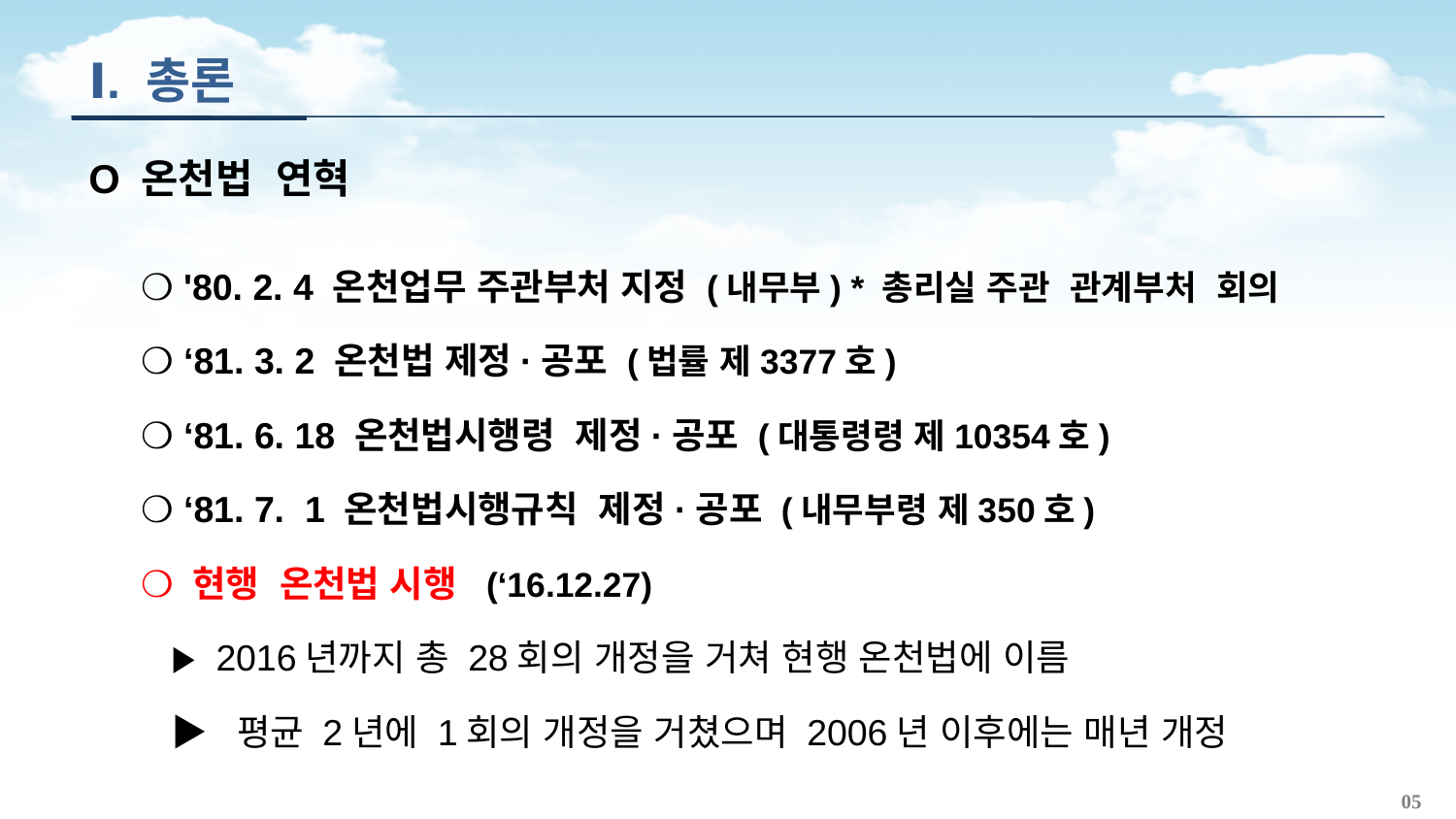

Ⅰ. 총론
O 온천법  연혁
❍ '80. 2. 4 온천업무 주관부처 지정 (내무부) * 총리실 주관  관계부처  회의
❍ ‘81. 3. 2 온천법 제정·공포 (법률 제3377호)
❍ ‘81. 6. 18 온천법시행령  제정·공포 (대통령령 제10354호)
❍ ‘81. 7.  1 온천법시행규칙  제정·공포 (내무부령 제350호)
❍ 현행  온천법 시행  (‘16.12.27)
   ▶  2016년까지 총 28회의 개정을 거쳐 현행 온천법에 이름
   ▶  평균 2년에 1회의 개정을 거쳤으며 2006년 이후에는 매년 개정

05